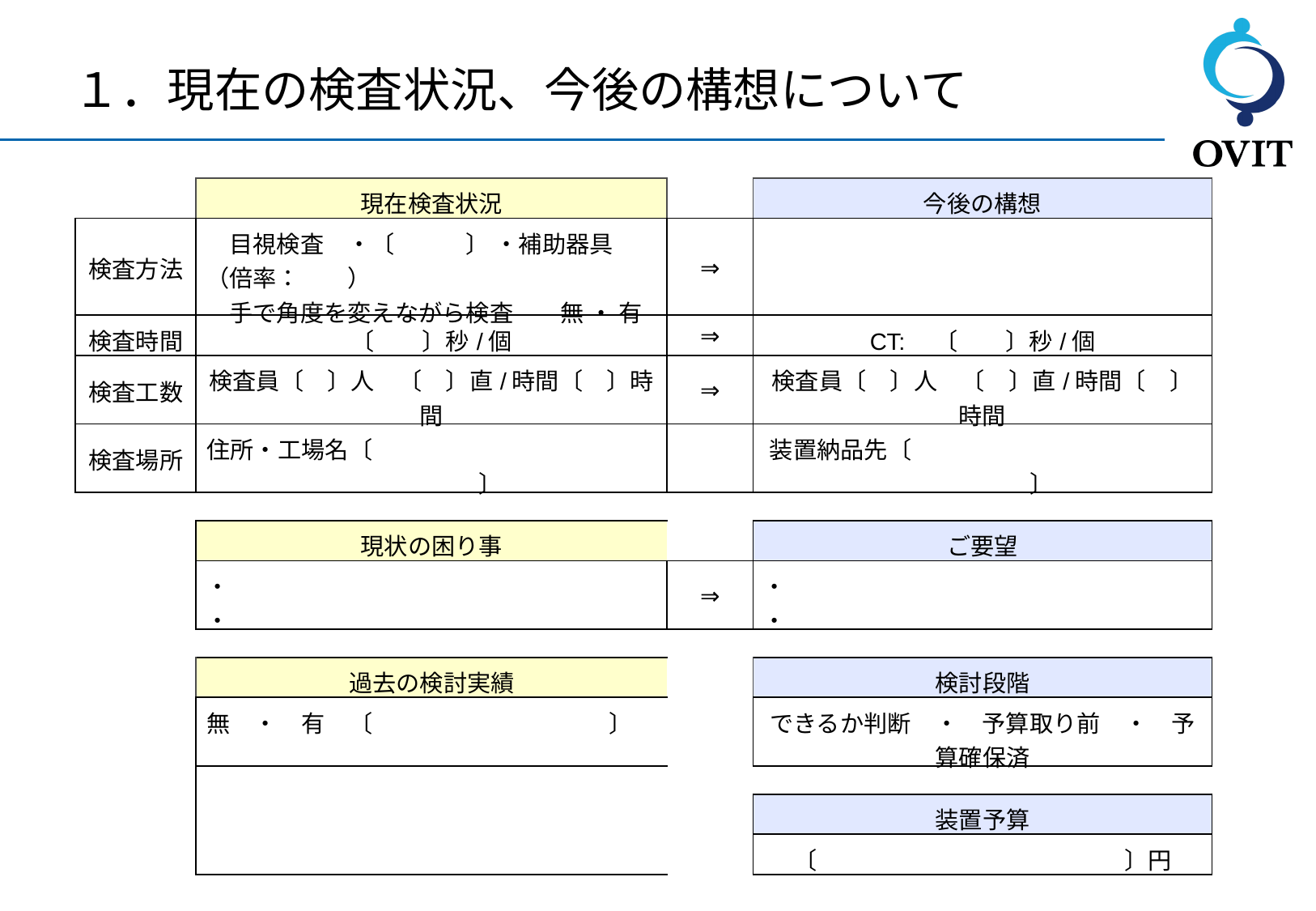

１．現在の検査状況、今後の構想について
|  | 現在検査状況 |  | 今後の構想 |
| --- | --- | --- | --- |
| 検査方法 | 目視検査　・〔　　　〕 ・補助器具（倍率：　　） 　手で角度を変えながら検査　　無 ・ 有 | ⇒ |  |
| 検査時間 | 〔　　〕秒/個 | ⇒ | CT:　〔　　〕秒/個 |
| 検査工数 | 検査員〔　〕人　〔　〕直/時間〔　〕時間 | ⇒ | 検査員〔　〕人　〔　〕直/時間〔　〕時間 |
| 検査場所 | 住所・工場名〔　　　　　　　　　　　　　　　　　〕 |  | 装置納品先〔　　　　　　　　　　　　　　　　　〕 |
|  |  |  |  |
|  | 現状の困り事 |  | ご要望 |
|  | ・ ・ | ⇒ | ・ ・ |
|  |  |  |  |
|  | 過去の検討実績 |  | 検討段階 |
|  | 無　・　有　〔　　　　　　　　　　〕 |  | できるか判断　・　予算取り前　・　予算確保済 |
|  |  |  |  |
|  |  |  | 装置予算 |
|  |  |  | 〔　　　　　　　　　　　　　〕円 |
|  |  |  |  |
|  | 現状の良品率 |  | 導入予定時期　（台数） |
|  | 〔　　　　　〕％ |  | 〔　　　　〕年〔　　〕月〔　　〕日　（　　　台） |